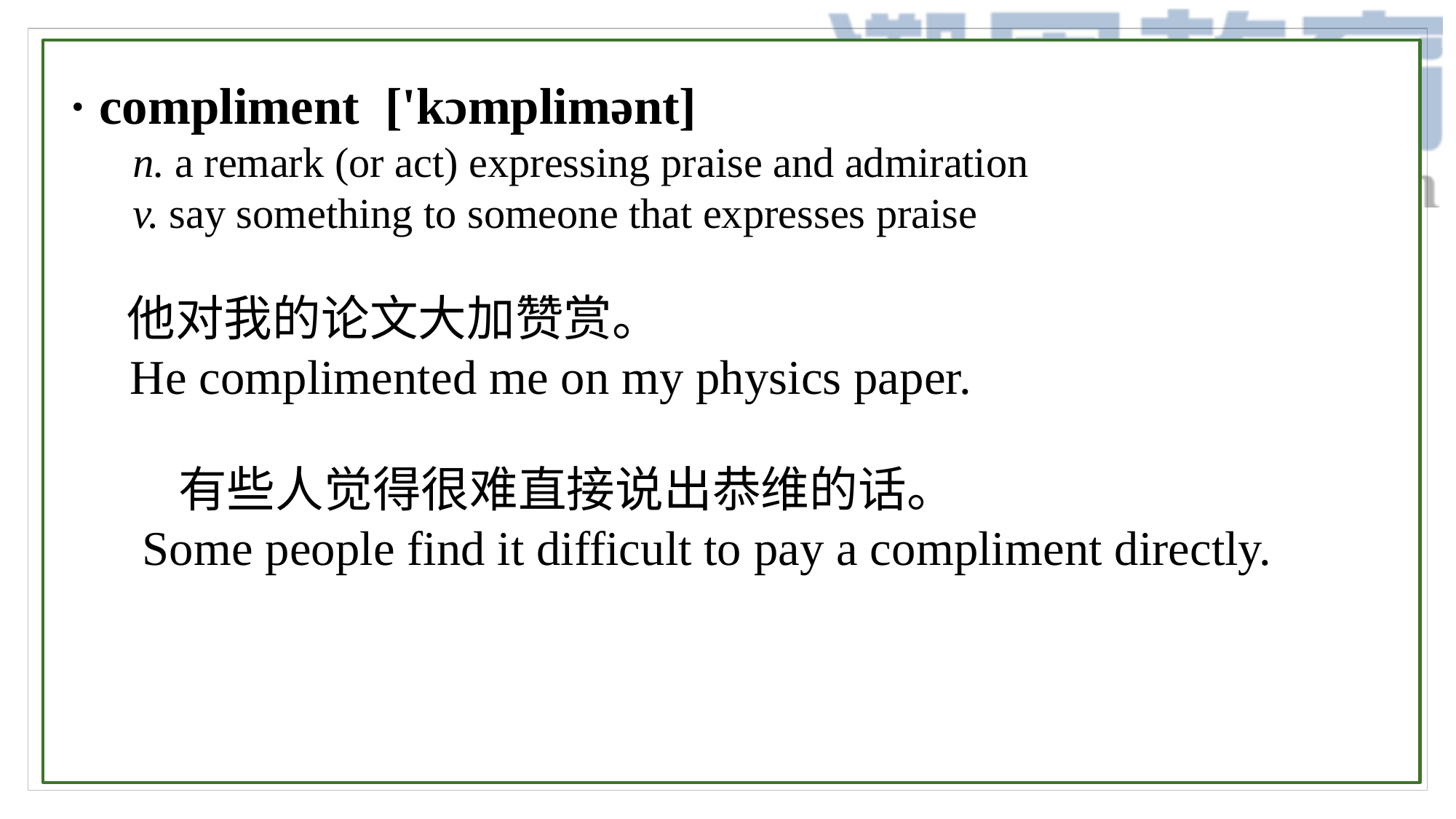

· compliment  ['kɔmplimənt]
      n. a remark (or act) expressing praise and admiration
      v. say something to someone that expresses praise

     他对我的论文大加赞赏。
     He complimented me on my physics paper.

	有些人觉得很难直接说出恭维的话。
      Some people find it difficult to pay a compliment directly.